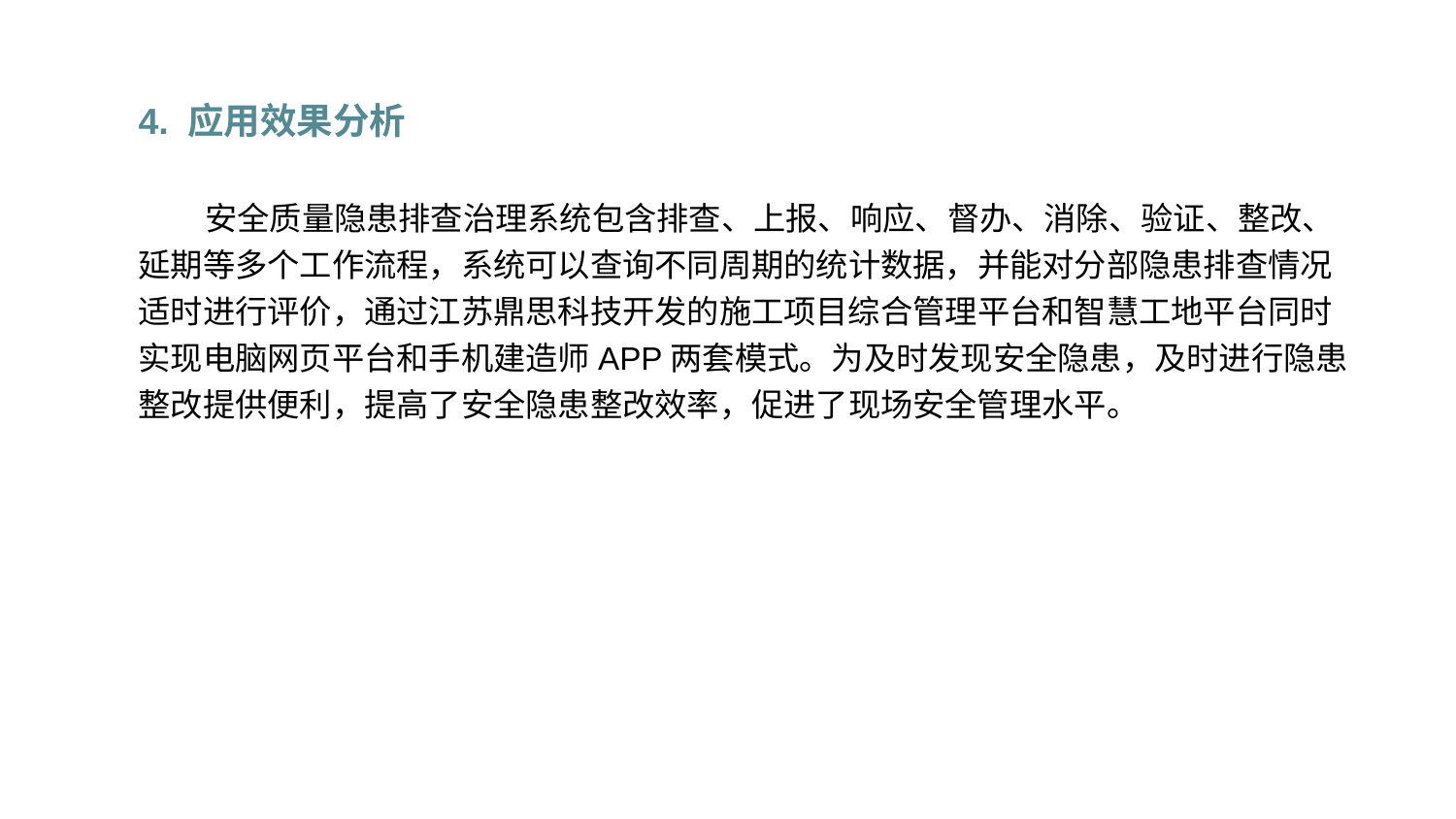

4. 应用效果分析

       安全质量隐患排查治理系统包含排查、上报、响应、督办、消除、验证、整改、延期等多个工作流程，系统可以查询不同周期的统计数据，并能对分部隐患排查情况适时进行评价，通过江苏鼎思科技开发的施工项目综合管理平台和智慧工地平台同时实现电脑网页平台和手机建造师APP两套模式。为及时发现安全隐患，及时进行隐患整改提供便利，提高了安全隐患整改效率，促进了现场安全管理水平。